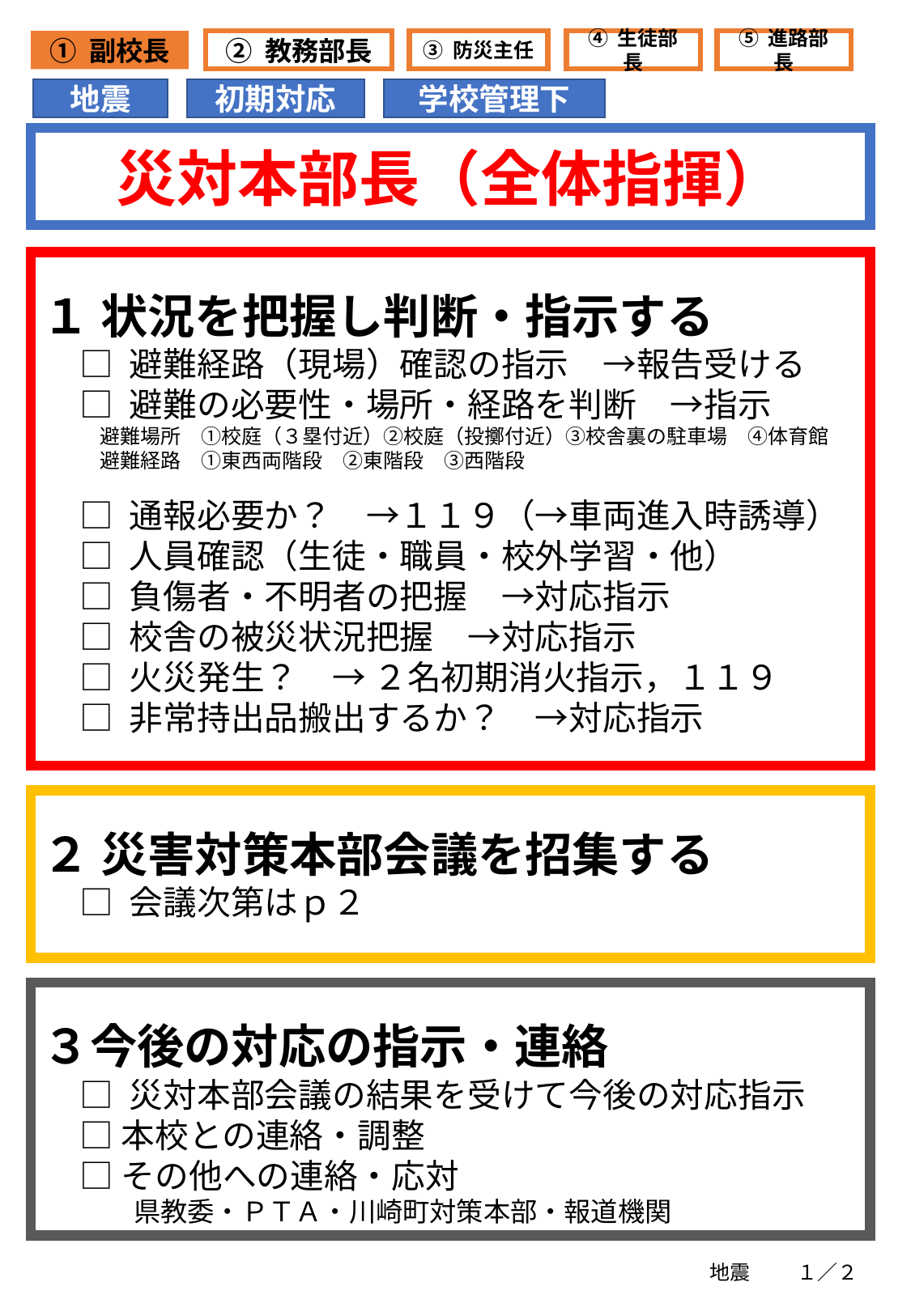

① 副校長
③ 防災主任
④ 生徒部長
⑤ 進路部長
② 教務部長
地震
初期対応
学校管理下
災対本部長（全体指揮）
１ 状況を把握し判断・指示する
□ 避難経路（現場）確認の指示　→報告受ける
□ 避難の必要性・場所・経路を判断　→指示
　避難場所　①校庭（３塁付近）②校庭（投擲付近）③校舎裏の駐車場　④体育館
　避難経路　①東西両階段　②東階段　③西階段

□ 通報必要か？　→１１９（→車両進入時誘導）
□ 人員確認（生徒・職員・校外学習・他）
□ 負傷者・不明者の把握　→対応指示
□ 校舎の被災状況把握　→対応指示
□ 火災発生？　→ ２名初期消火指示，１１９
□ 非常持出品搬出するか？　→対応指示
２ 災害対策本部会議を招集する
□ 会議次第はｐ２
３今後の対応の指示・連絡
□ 災対本部会議の結果を受けて今後の対応指示
□ 本校との連絡・調整
□ その他への連絡・応対
　　県教委・ＰＴＡ・川崎町対策本部・報道機関
地震
１／２